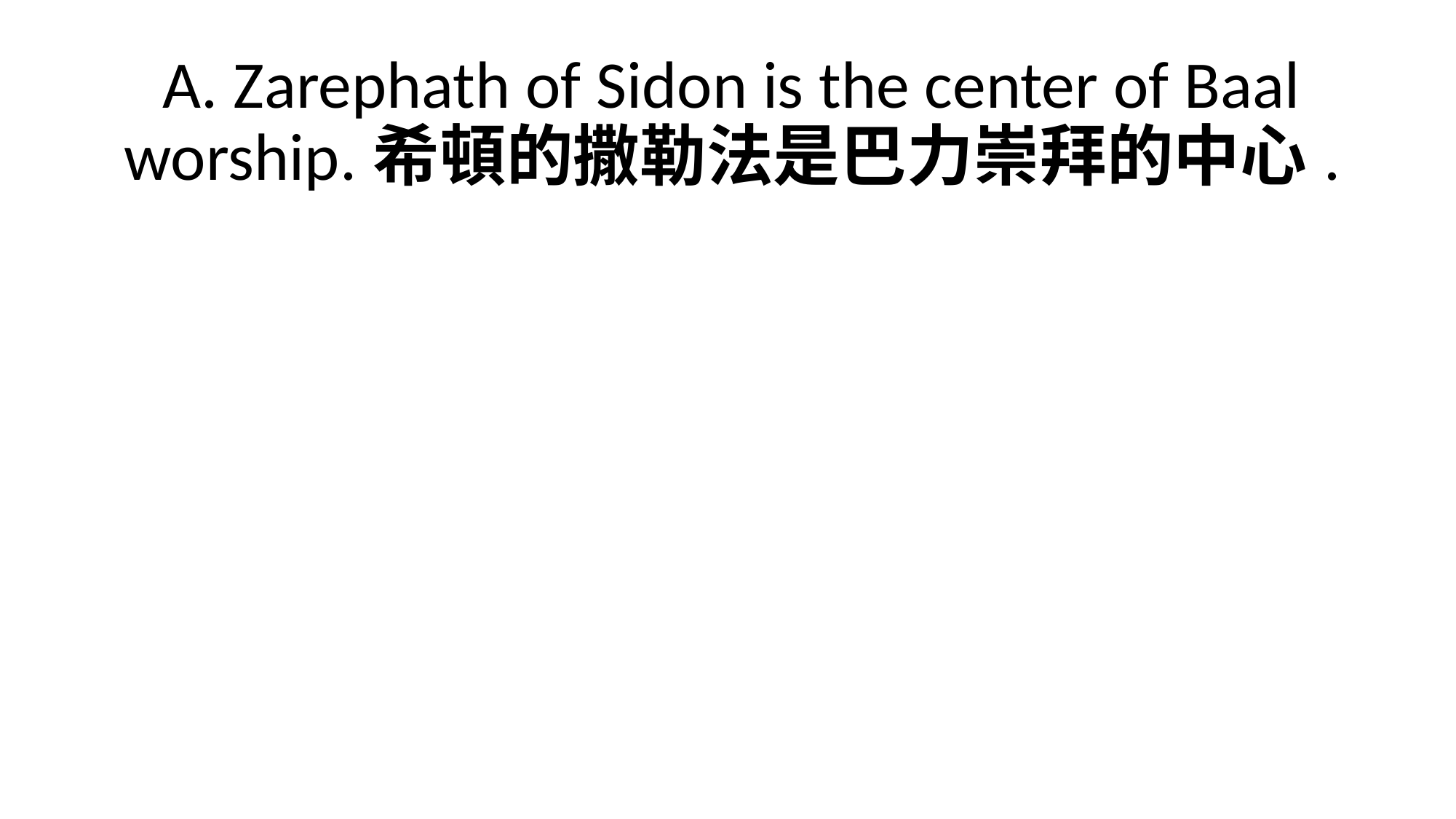

# A. Zarephath of Sidon is the center of Baal worship.希頓的撒勒法是巴力崇拜的中心.